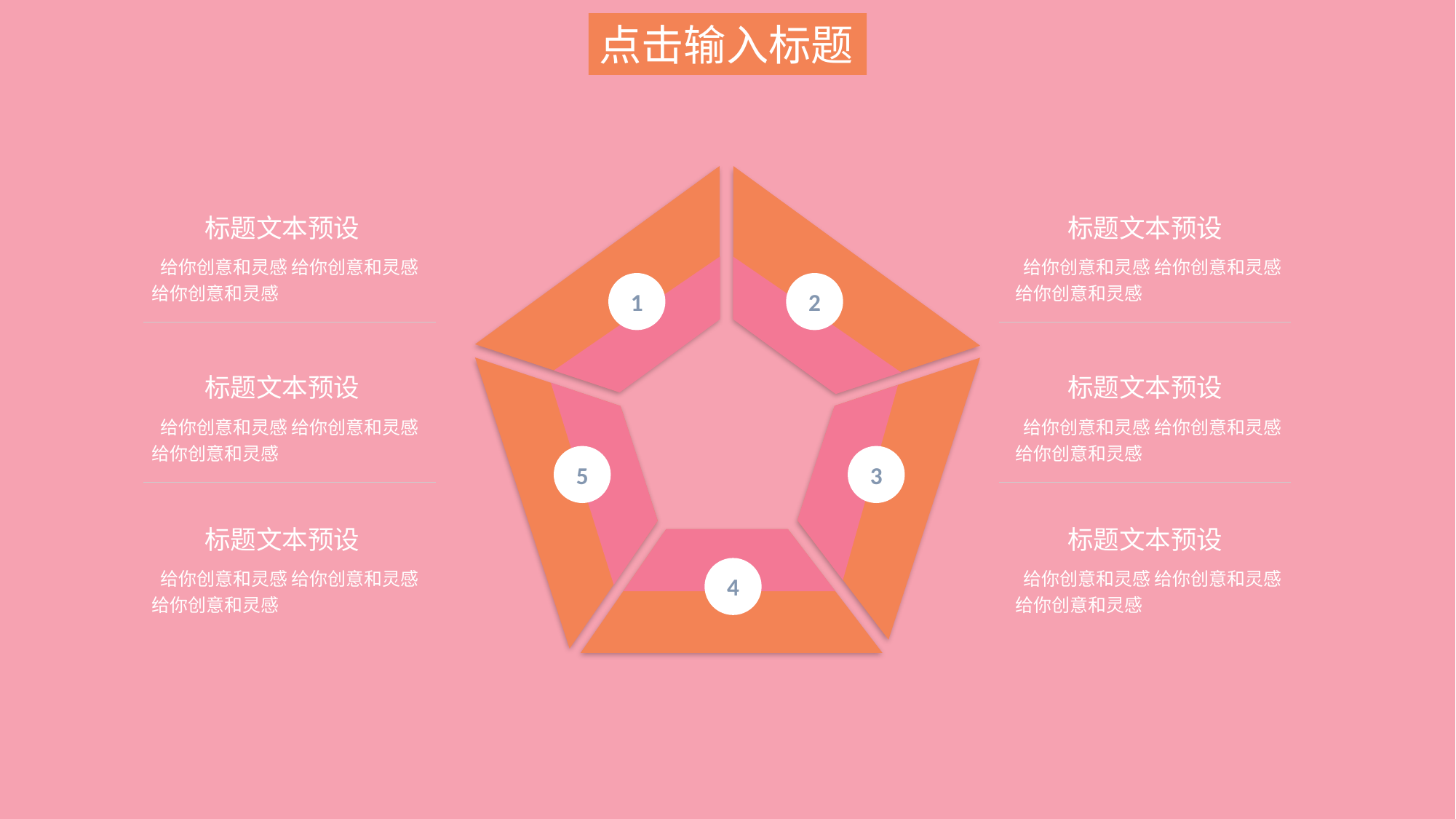

点击输入标题

1
2

5
3

4
标题文本预设
标题文本预设
 给你创意和灵感 给你创意和灵感 给你创意和灵感
 给你创意和灵感 给你创意和灵感 给你创意和灵感
标题文本预设
标题文本预设
 给你创意和灵感 给你创意和灵感 给你创意和灵感
 给你创意和灵感 给你创意和灵感 给你创意和灵感
标题文本预设
标题文本预设
 给你创意和灵感 给你创意和灵感 给你创意和灵感
 给你创意和灵感 给你创意和灵感 给你创意和灵感